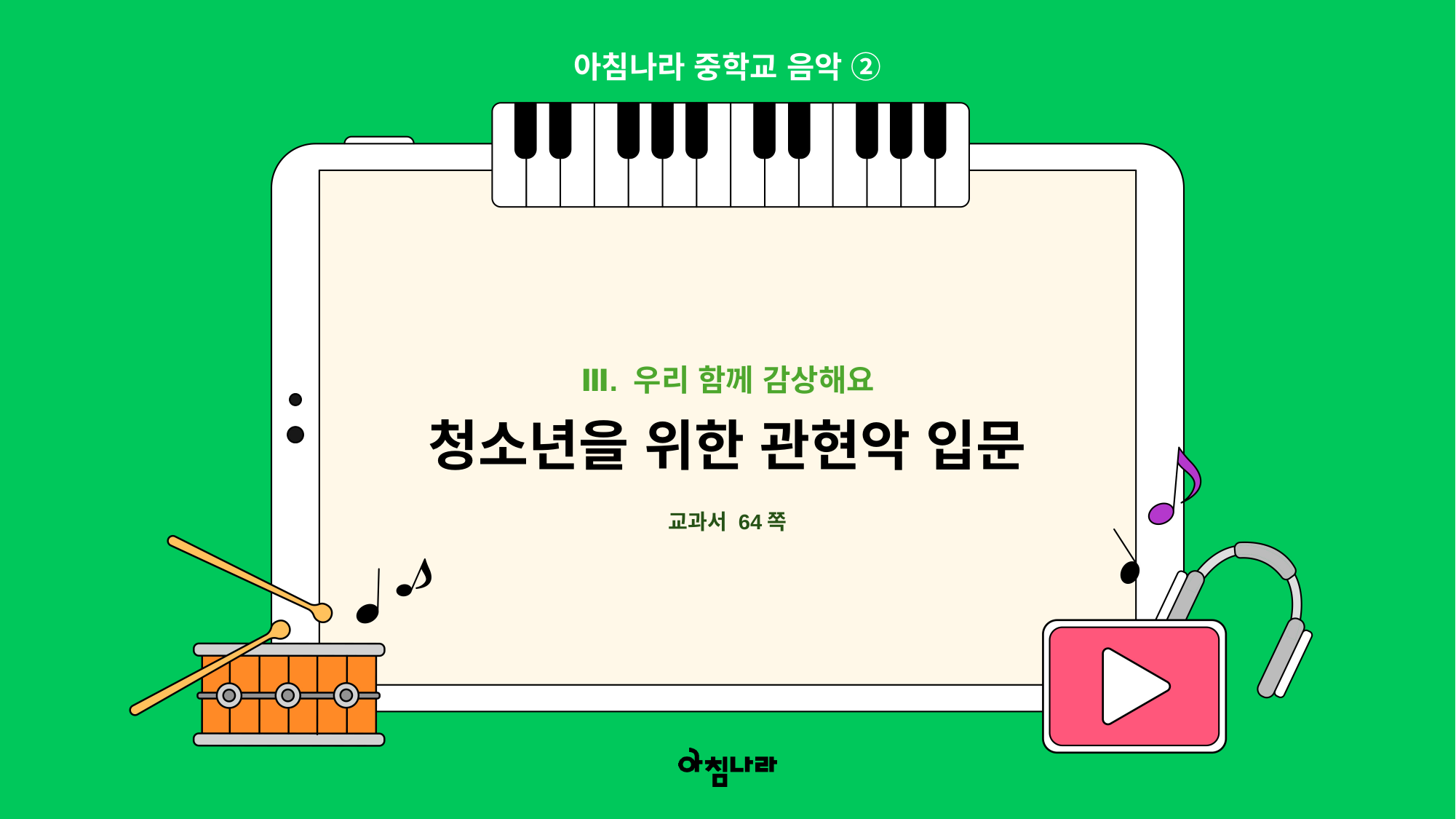

아침나라 중학교 음악 ②
Ⅲ. 우리 함께 감상해요
청소년을 위한 관현악 입문
교과서 64쪽